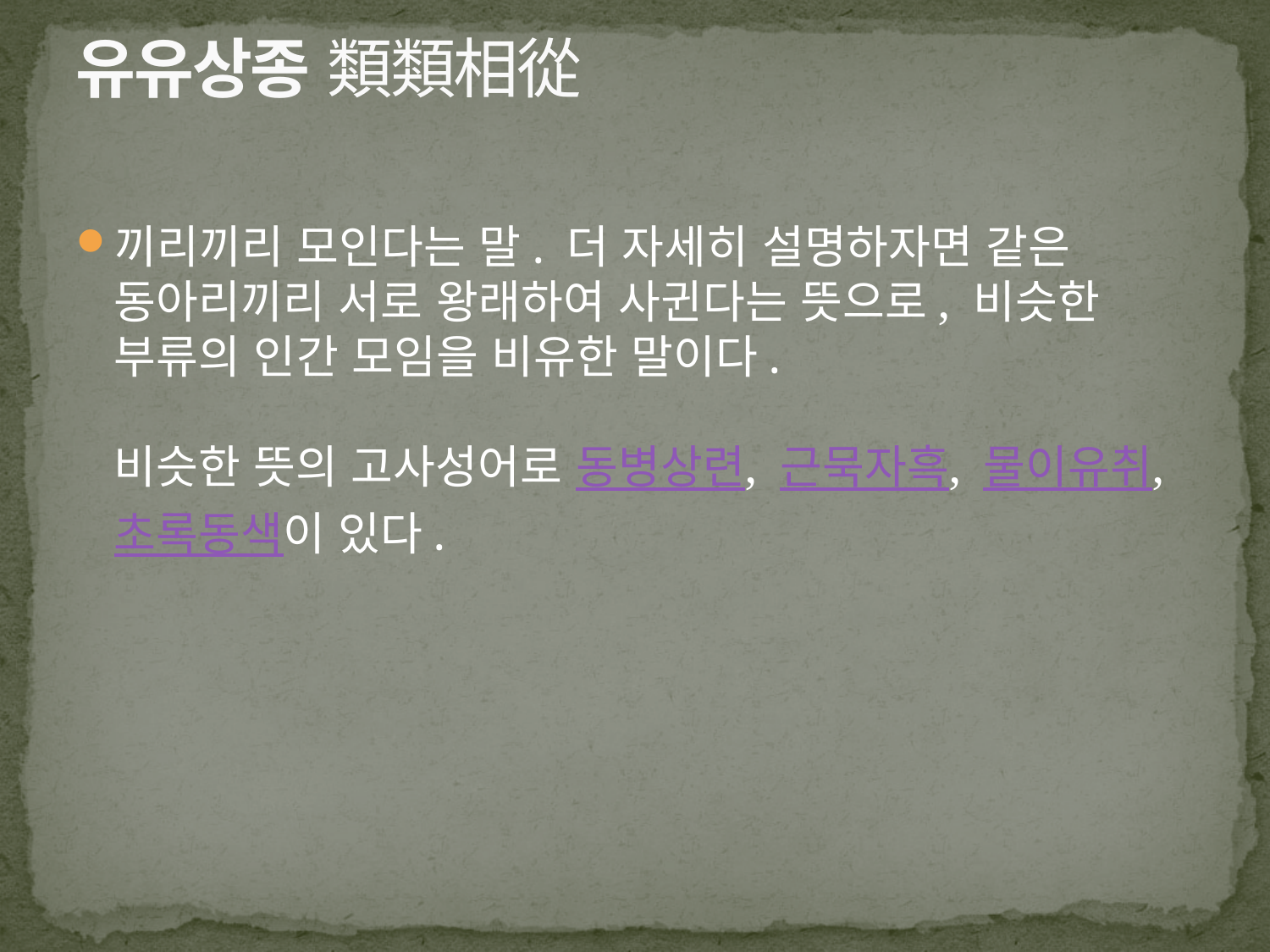

# 유유상종 類類相從
끼리끼리 모인다는 말. 더 자세히 설명하자면 같은 동아리끼리 서로 왕래하여 사귄다는 뜻으로, 비슷한 부류의 인간 모임을 비유한 말이다. 
비슷한 뜻의 고사성어로 동병상련, 근묵자흑, 물이유취, 초록동색이 있다.